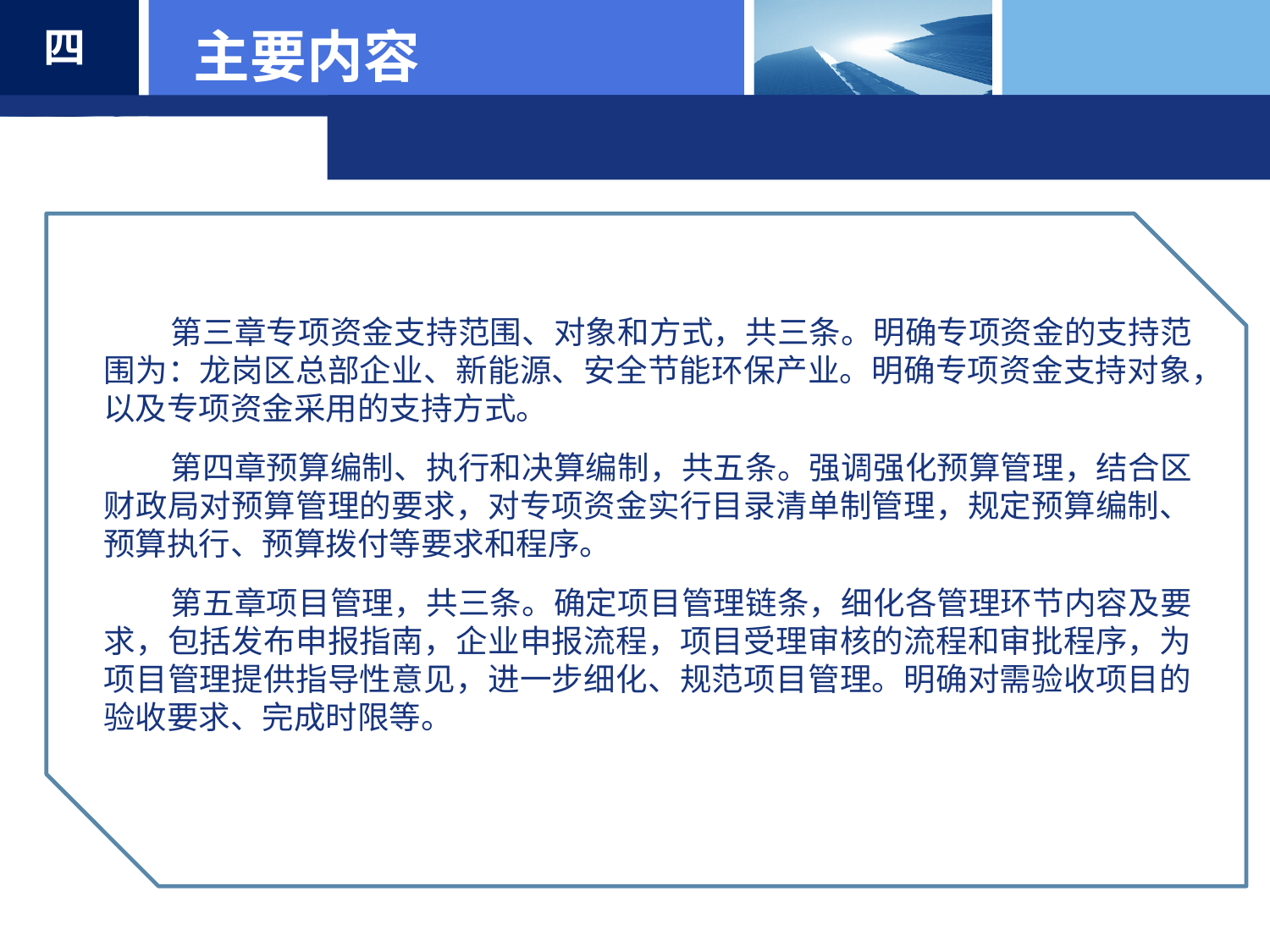

四
 主要内容

        第三章专项资金支持范围、对象和方式，共三条。明确专项资金的支持范围为：龙岗区总部企业、新能源、安全节能环保产业。明确专项资金支持对象，以及专项资金采用的支持方式。
        第四章预算编制、执行和决算编制，共五条。强调强化预算管理，结合区财政局对预算管理的要求，对专项资金实行目录清单制管理，规定预算编制、预算执行、预算拨付等要求和程序。
        第五章项目管理，共三条。确定项目管理链条，细化各管理环节内容及要求，包括发布申报指南，企业申报流程，项目受理审核的流程和审批程序，为项目管理提供指导性意见，进一步细化、规范项目管理。明确对需验收项目的验收要求、完成时限等。

7